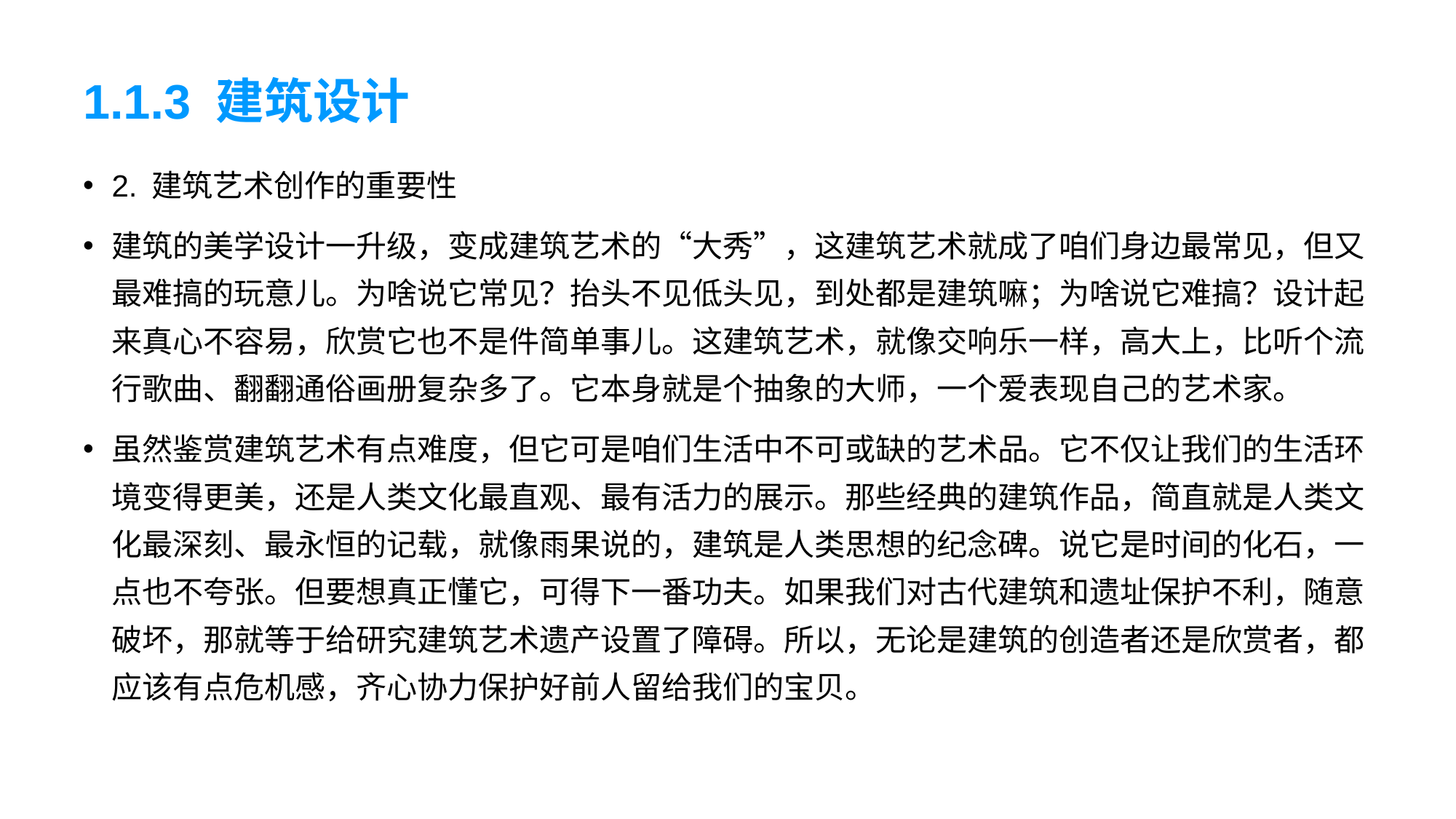

# 1.1.3 建筑设计
2. 建筑艺术创作的重要性
建筑的美学设计一升级，变成建筑艺术的“大秀”，这建筑艺术就成了咱们身边最常见，但又最难搞的玩意儿。为啥说它常见？抬头不见低头见，到处都是建筑嘛；为啥说它难搞？设计起来真心不容易，欣赏它也不是件简单事儿。这建筑艺术，就像交响乐一样，高大上，比听个流行歌曲、翻翻通俗画册复杂多了。它本身就是个抽象的大师，一个爱表现自己的艺术家。
虽然鉴赏建筑艺术有点难度，但它可是咱们生活中不可或缺的艺术品。它不仅让我们的生活环境变得更美，还是人类文化最直观、最有活力的展示。那些经典的建筑作品，简直就是人类文化最深刻、最永恒的记载，就像雨果说的，建筑是人类思想的纪念碑。说它是时间的化石，一点也不夸张。但要想真正懂它，可得下一番功夫。如果我们对古代建筑和遗址保护不利，随意破坏，那就等于给研究建筑艺术遗产设置了障碍。所以，无论是建筑的创造者还是欣赏者，都应该有点危机感，齐心协力保护好前人留给我们的宝贝。